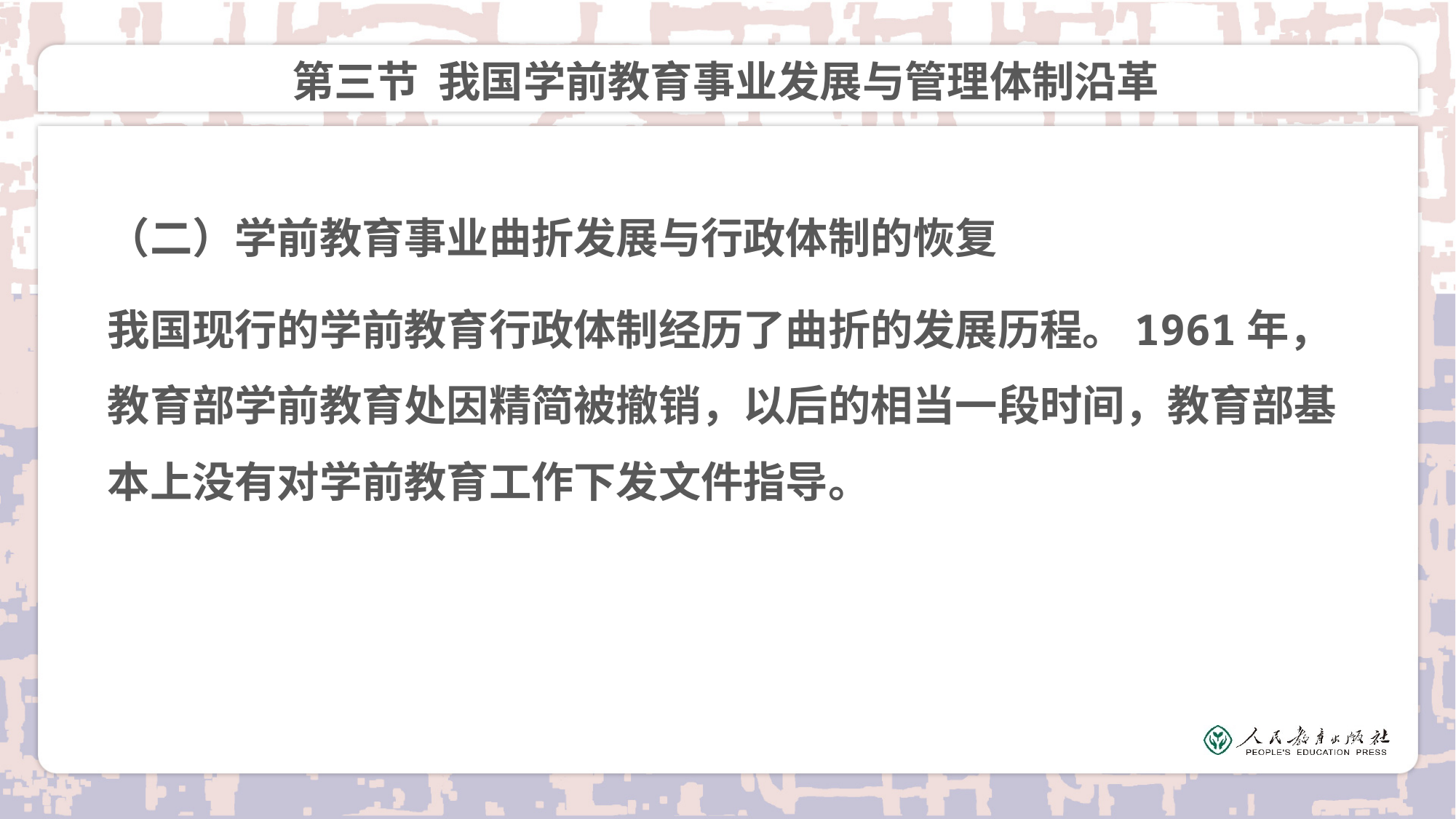

# 第三节  我国学前教育事业发展与管理体制沿革
（二）学前教育事业曲折发展与行政体制的恢复
我国现行的学前教育行政体制经历了曲折的发展历程。1961年，教育部学前教育处因精简被撤销，以后的相当一段时间，教育部基本上没有对学前教育工作下发文件指导。